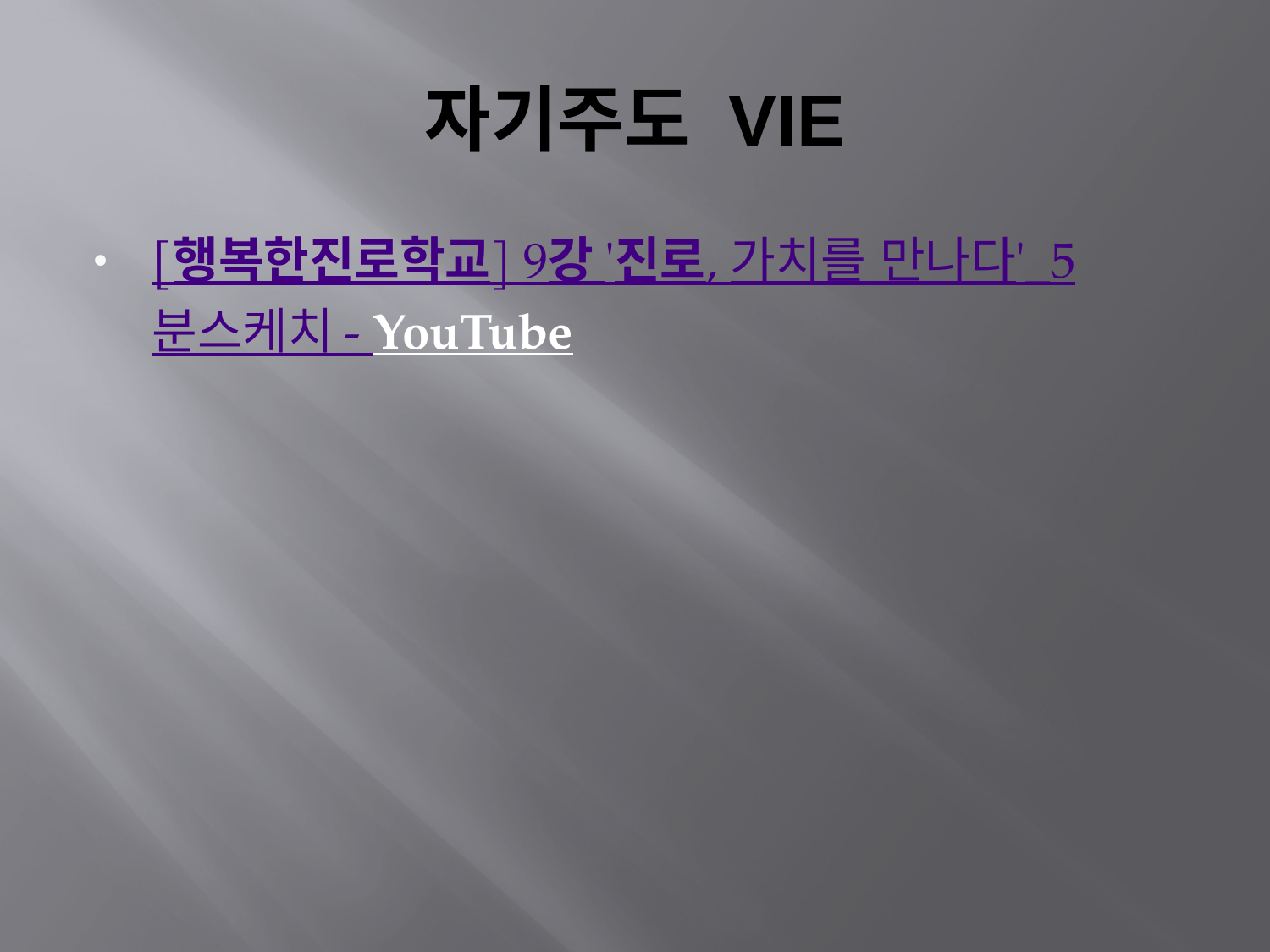

# 자기주도 VIE
[행복한진로학교] 9강 '진로, 가치를 만나다'_5분스케치 - YouTube